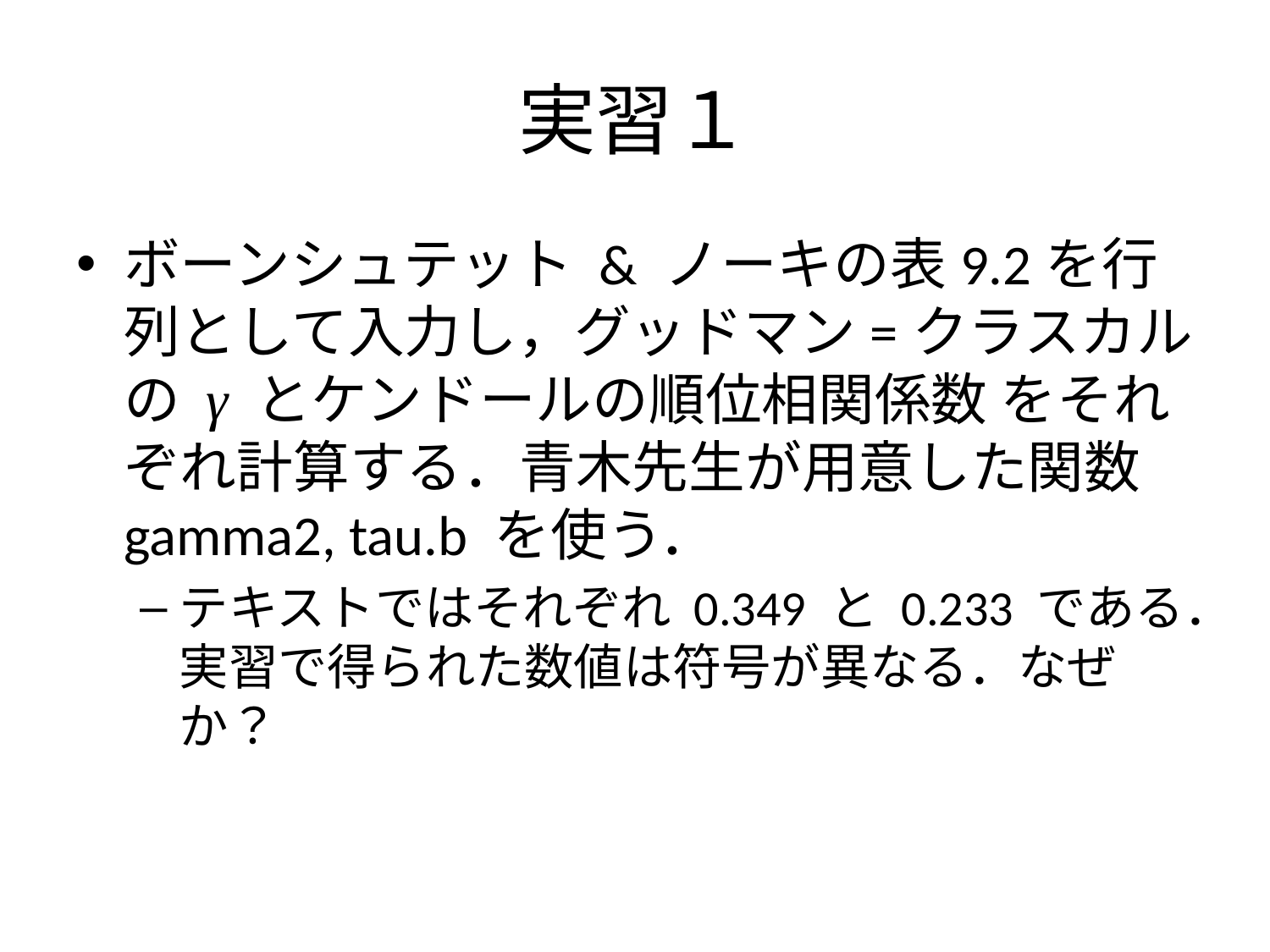

# 実習１
ボーンシュテット & ノーキの表9.2を行列として入力し，グッドマン=クラスカルの γ とケンドールの順位相関係数 をそれぞれ計算する．青木先生が用意した関数 gamma2, tau.b を使う．
テキストではそれぞれ 0.349 と 0.233 である．実習で得られた数値は符号が異なる．なぜか？